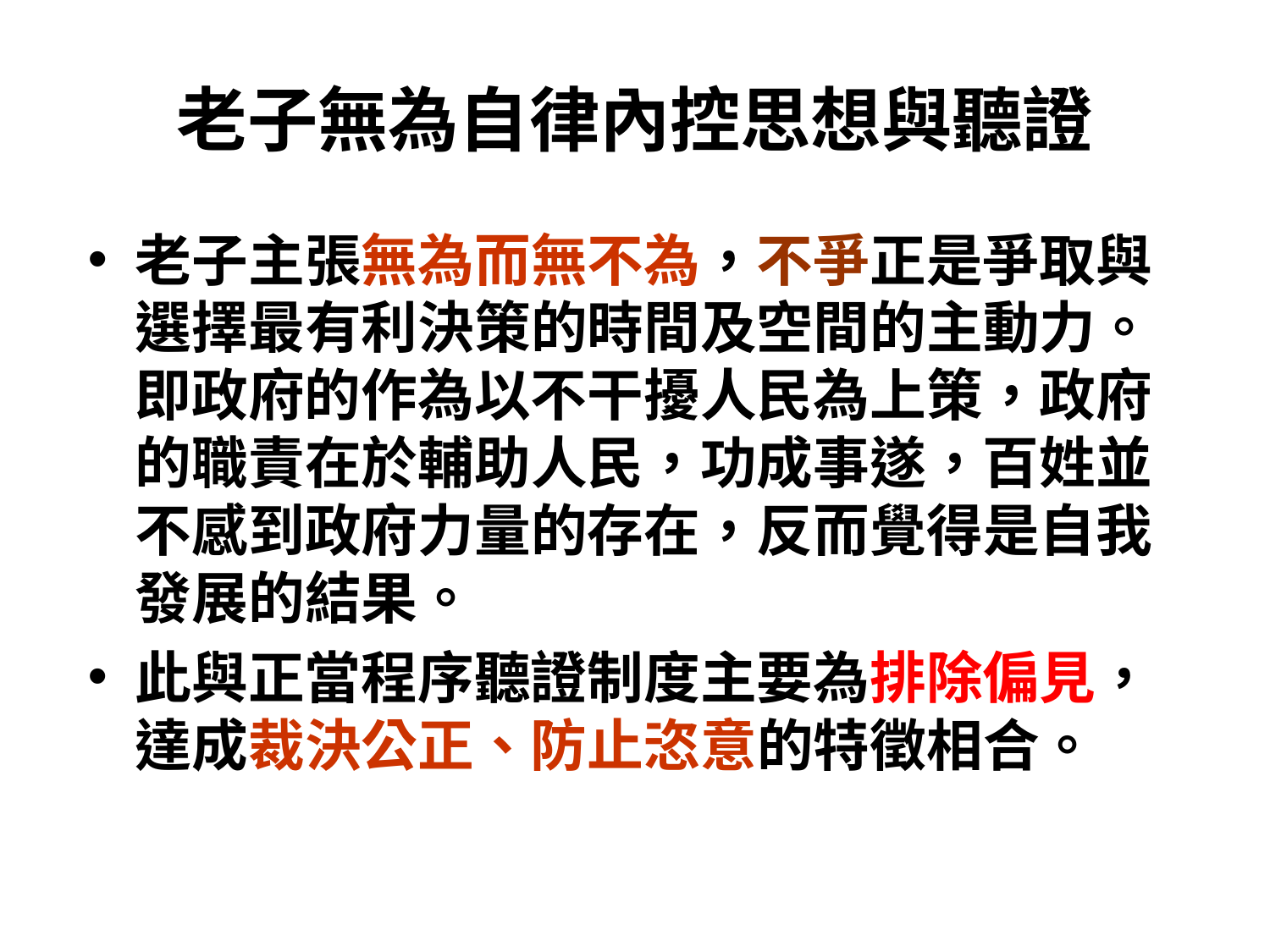

# 老子無為自律內控思想與聽證
老子主張無為而無不為，不爭正是爭取與選擇最有利決策的時間及空間的主動力。即政府的作為以不干擾人民為上策，政府的職責在於輔助人民，功成事遂，百姓並不感到政府力量的存在，反而覺得是自我發展的結果。
此與正當程序聽證制度主要為排除偏見，達成裁決公正、防止恣意的特徵相合。